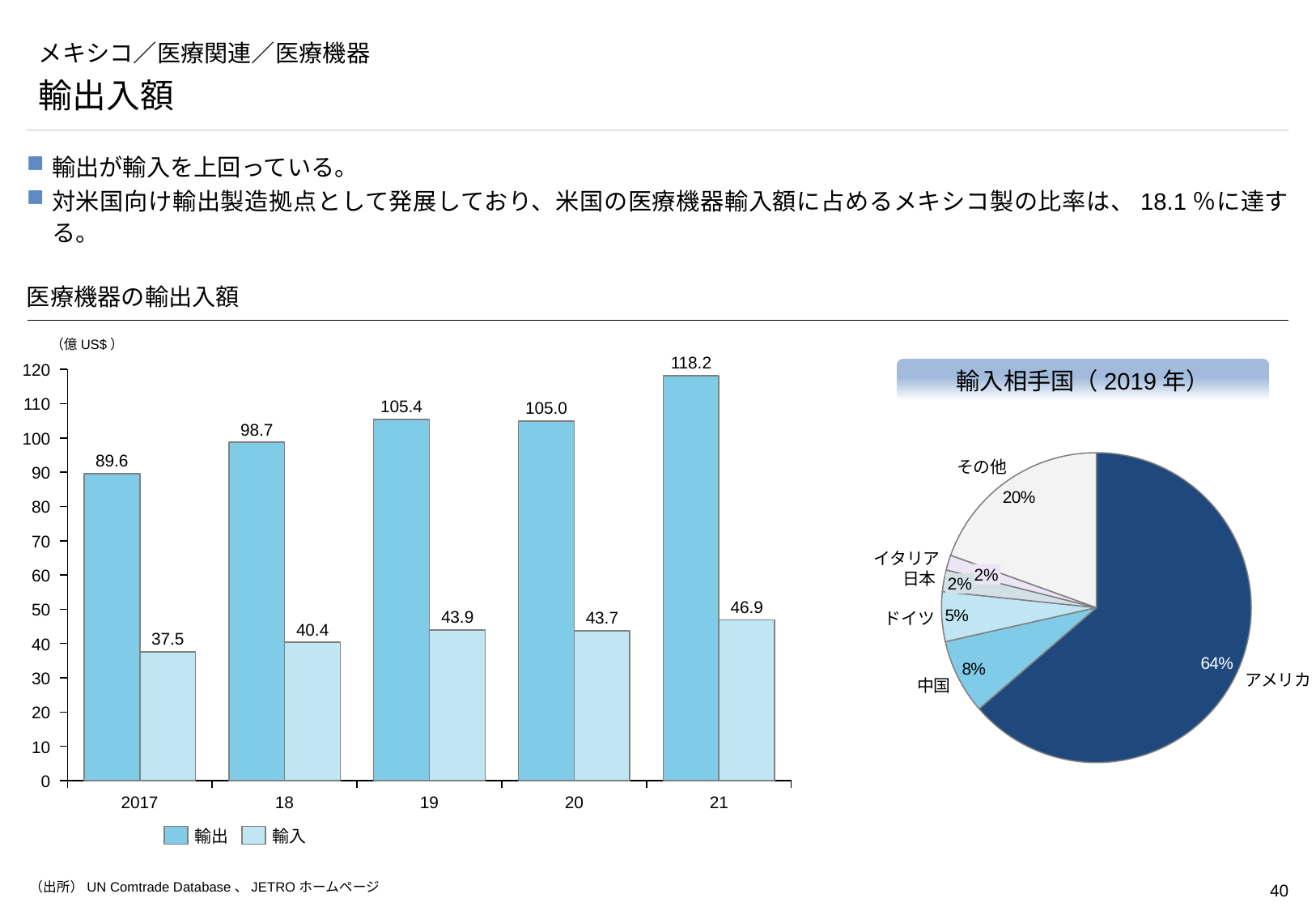

# メキシコ／医療関連／医療機器
輸出入額
輸出が輸入を上回っている。
対米国向け輸出製造拠点として発展しており、米国の医療機器輸入額に占めるメキシコ製の比率は、18.1％に達する。
医療機器の輸出入額
（億US$）
118.2

### Chart

| Category |  |  |
|---|---|---|
輸入相手国（2019年）
120
110
105.4
105.0
98.7
100

### Chart

| Category |  |
|---|---|
89.6
その他
90
80
70
イタリア
2%
60
日本
2%
46.9
50
43.9
43.7
ドイツ
40.4
37.5
40
30
アメリカ
中国
20
10
0
2017
18
19
20
21
輸出
輸入

（出所）UN Comtrade Database、JETROホームページ